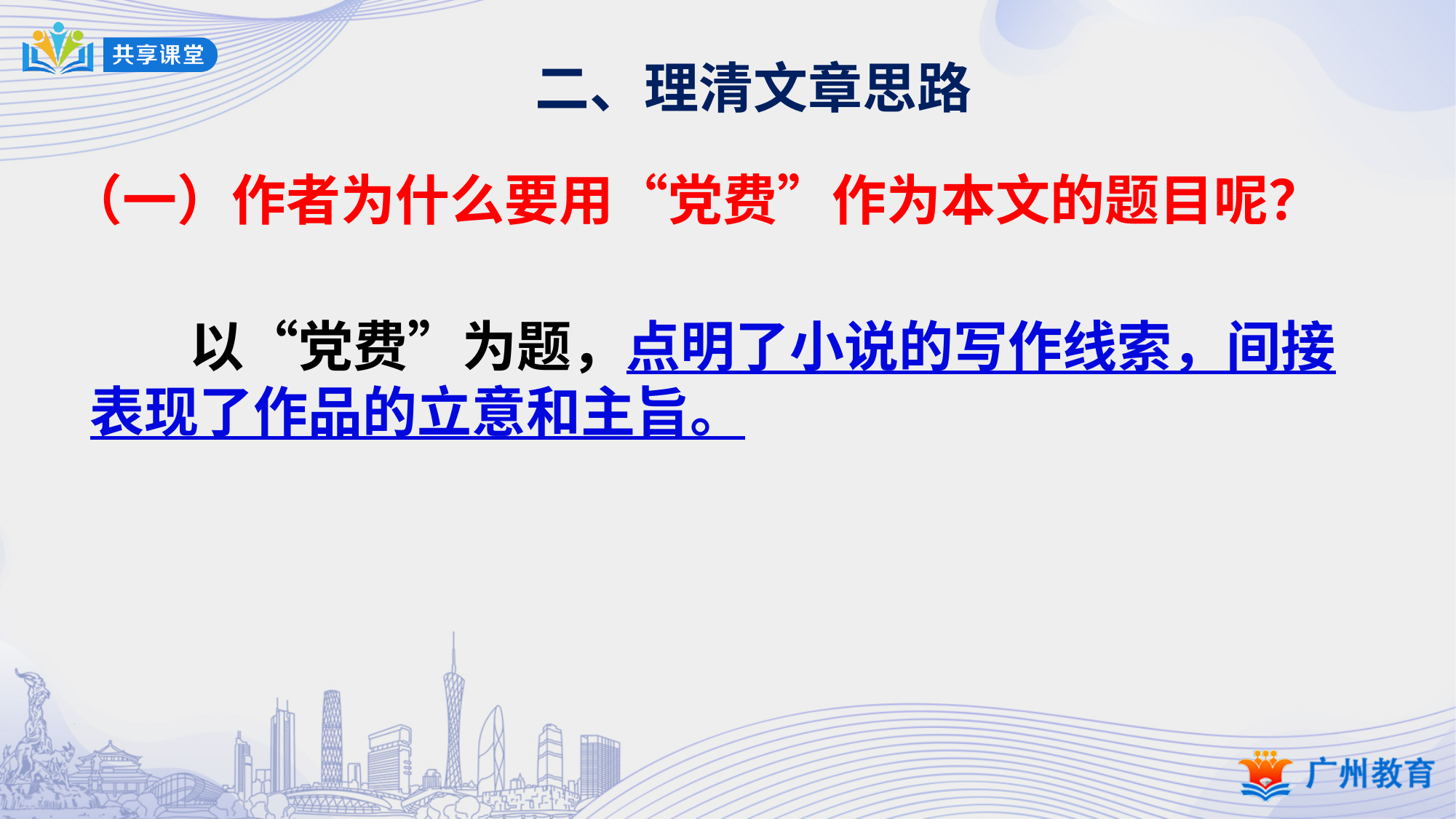

二、理清文章思路
（一）作者为什么要用“党费”作为本文的题目呢？

       以“党费”为题，点明了小说的写作线索，间接表现了作品的立意和主旨。